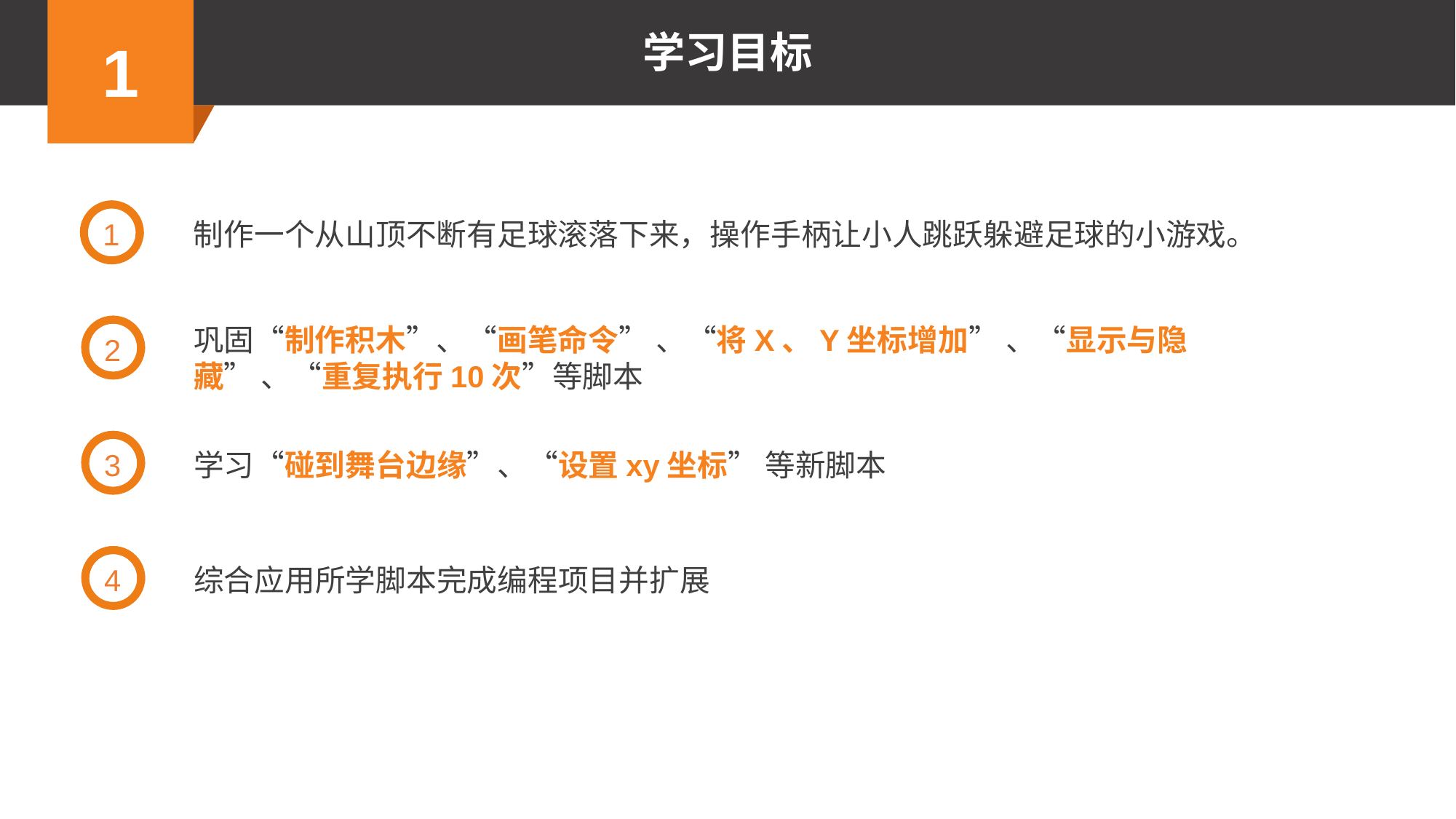

1
制作一个从山顶不断有足球滚落下来，操作手柄让小人跳跃躲避足球的小游戏。

2
巩固“制作积木”、“画笔命令” 、“将X、Y坐标增加” 、“显示与隐藏” 、“重复执行10次”等脚本

3
学习“碰到舞台边缘”、“设置xy坐标” 等新脚本

4
综合应用所学脚本完成编程项目并扩展